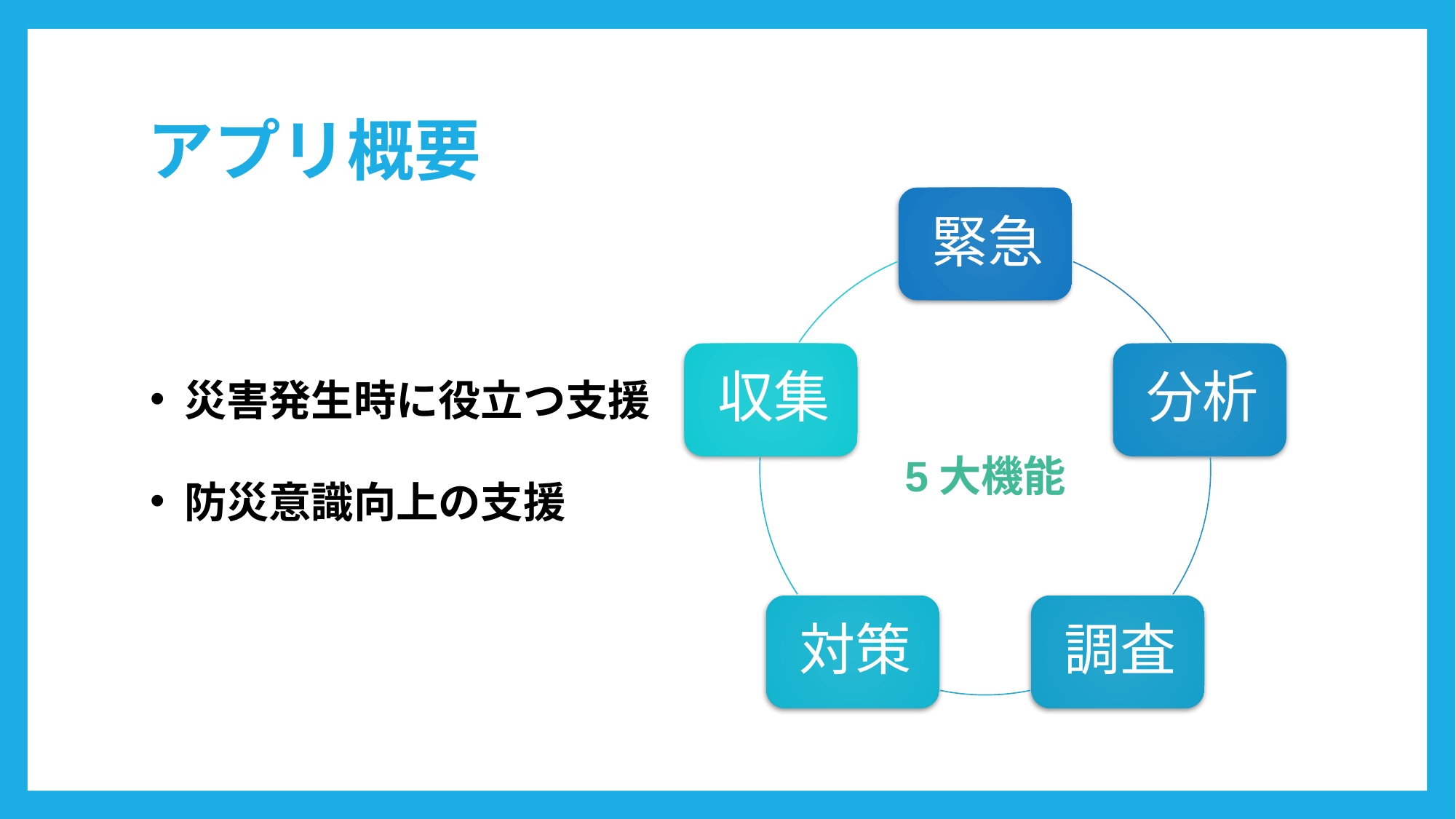

# アプリ概要
緊急
分析
調査
対策
収集
災害発生時に役立つ支援

防災意識向上の支援
5大機能